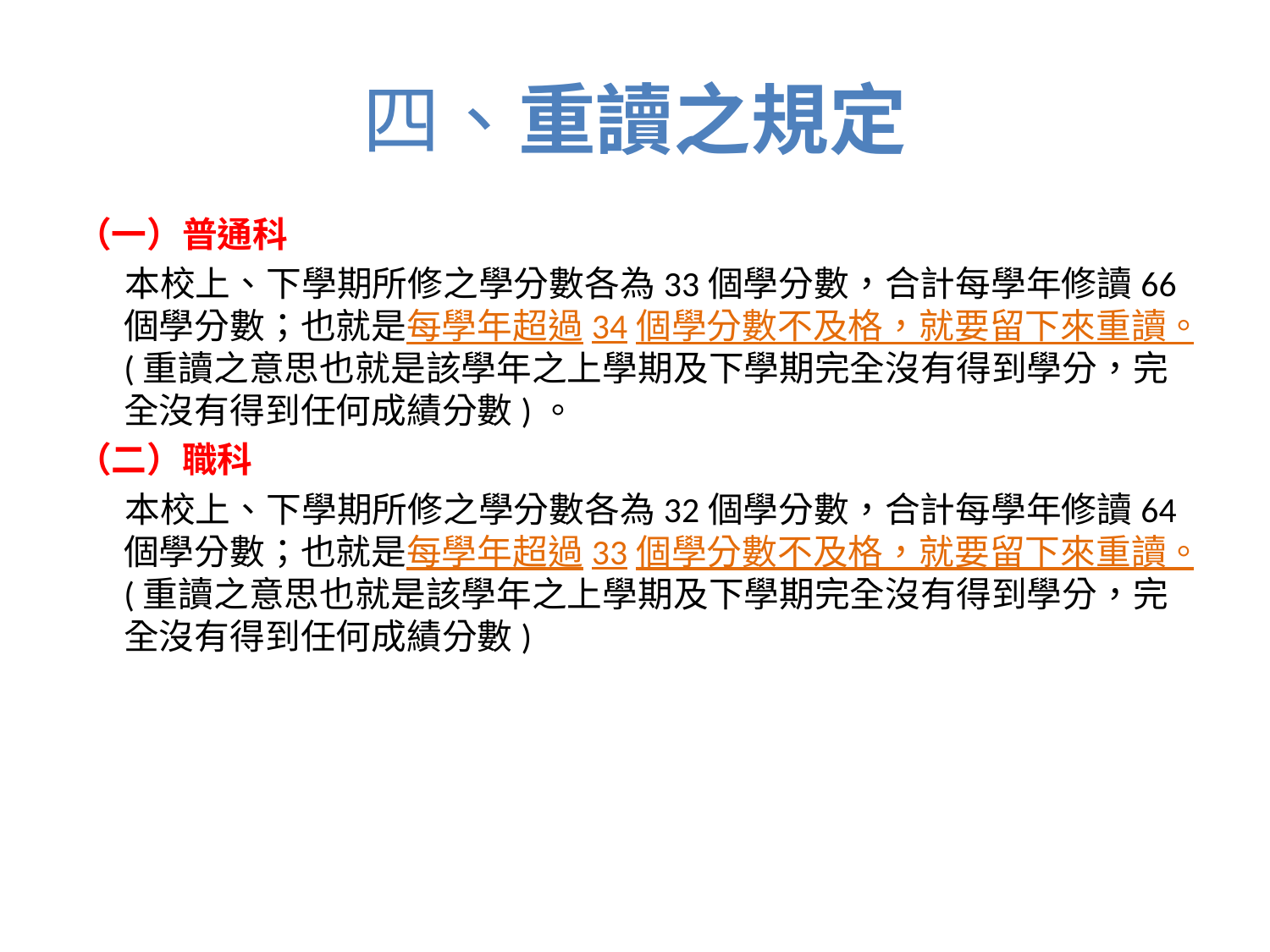

# 四、重讀之規定

（一）普通科
     本校上、下學期所修之學分數各為33個學分數，合計每學年修讀66個學分數；也就是每學年超過34個學分數不及格，就要留下來重讀。(重讀之意思也就是該學年之上學期及下學期完全沒有得到學分，完全沒有得到任何成績分數)。
（二）職科
     本校上、下學期所修之學分數各為32個學分數，合計每學年修讀64個學分數；也就是每學年超過33個學分數不及格，就要留下來重讀。(重讀之意思也就是該學年之上學期及下學期完全沒有得到學分，完全沒有得到任何成績分數)